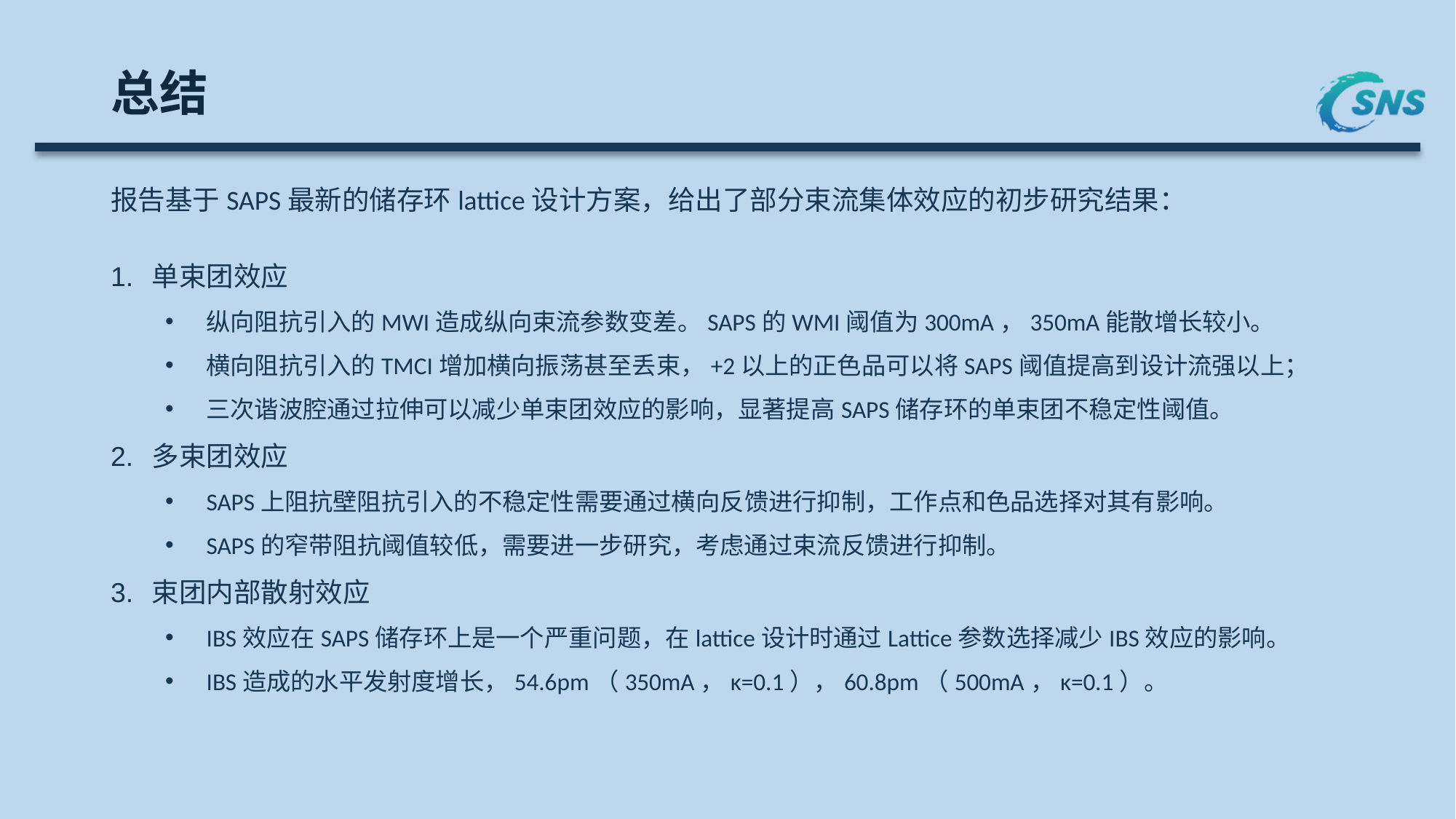

# 总结
报告基于SAPS最新的储存环lattice设计方案，给出了部分束流集体效应的初步研究结果：
单束团效应
纵向阻抗引入的MWI造成纵向束流参数变差。SAPS的WMI阈值为300mA，350mA能散增长较小。
横向阻抗引入的TMCI增加横向振荡甚至丢束，+2以上的正色品可以将SAPS阈值提高到设计流强以上；
三次谐波腔通过拉伸可以减少单束团效应的影响，显著提高SAPS储存环的单束团不稳定性阈值。
多束团效应
SAPS上阻抗壁阻抗引入的不稳定性需要通过横向反馈进行抑制，工作点和色品选择对其有影响。
SAPS的窄带阻抗阈值较低，需要进一步研究，考虑通过束流反馈进行抑制。
束团内部散射效应
IBS效应在SAPS储存环上是一个严重问题，在lattice设计时通过Lattice参数选择减少IBS效应的影响。
IBS造成的水平发射度增长，54.6pm（350mA，κ=0.1），60.8pm（500mA，κ=0.1）。